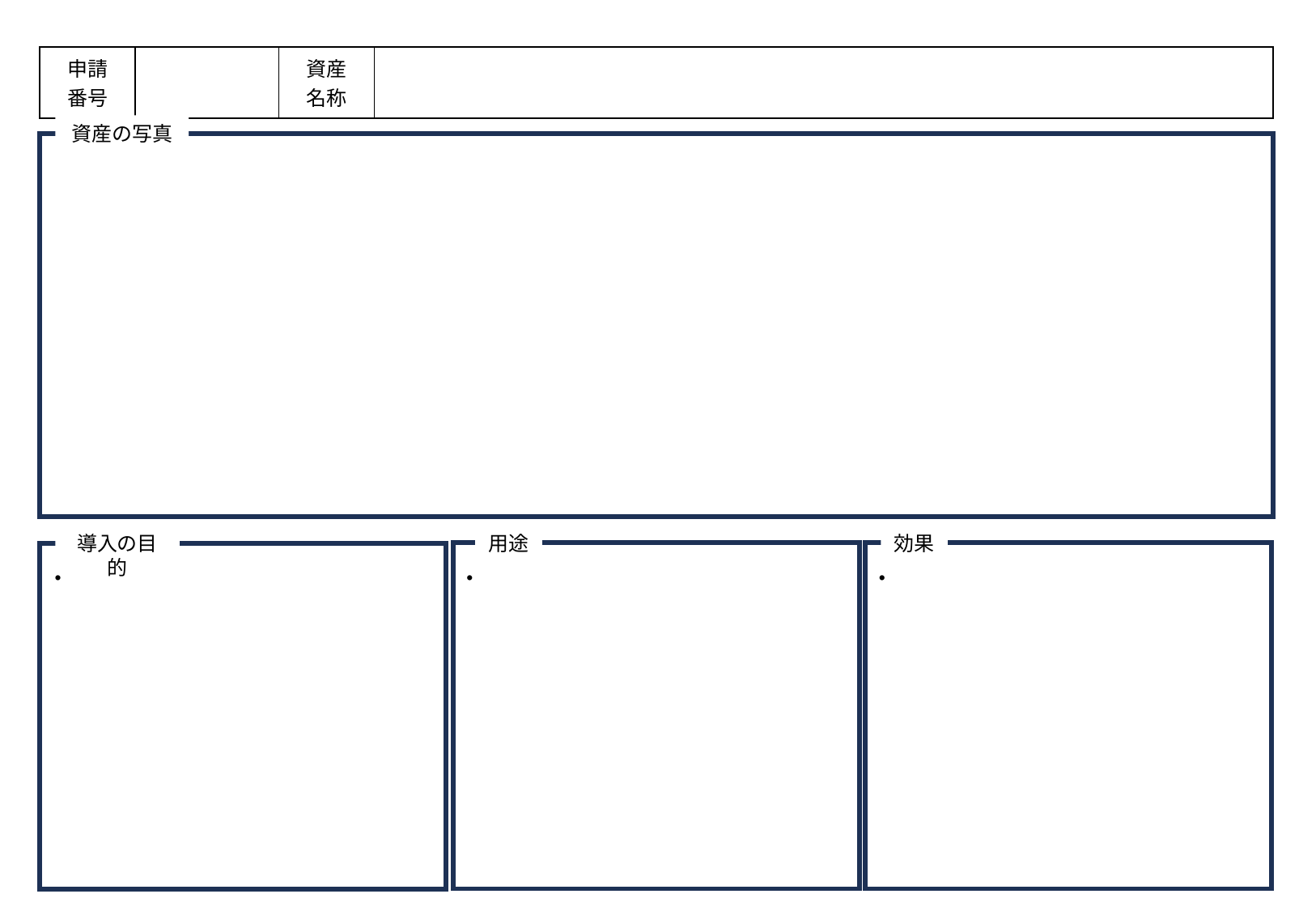

| 申請 番号 |  | 資産 名称 |  |
| --- | --- | --- | --- |
資産の写真

用途
効果
導入の目的